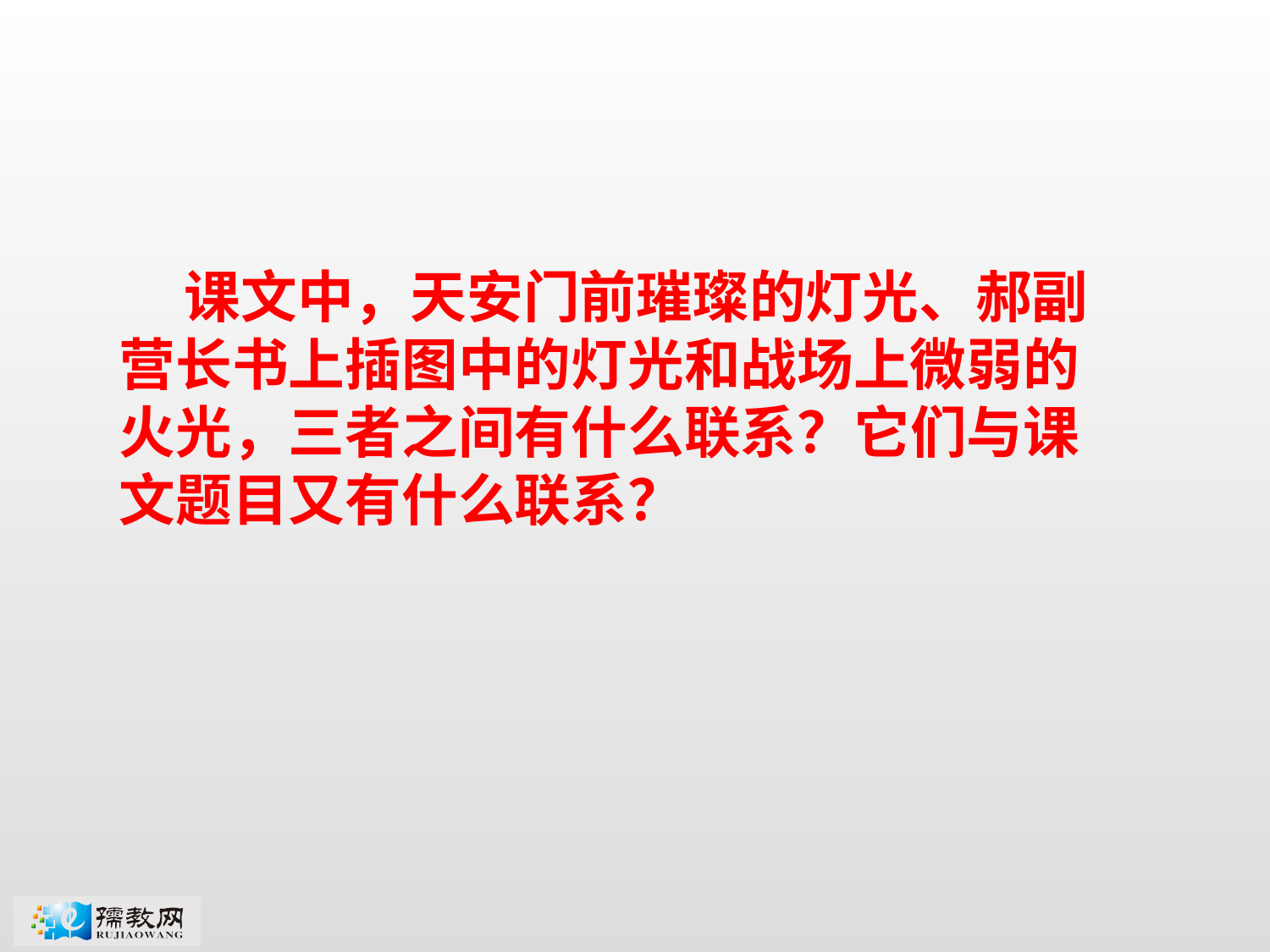

课文中，天安门前璀璨的灯光、郝副营长书上插图中的灯光和战场上微弱的火光，三者之间有什么联系？它们与课文题目又有什么联系？